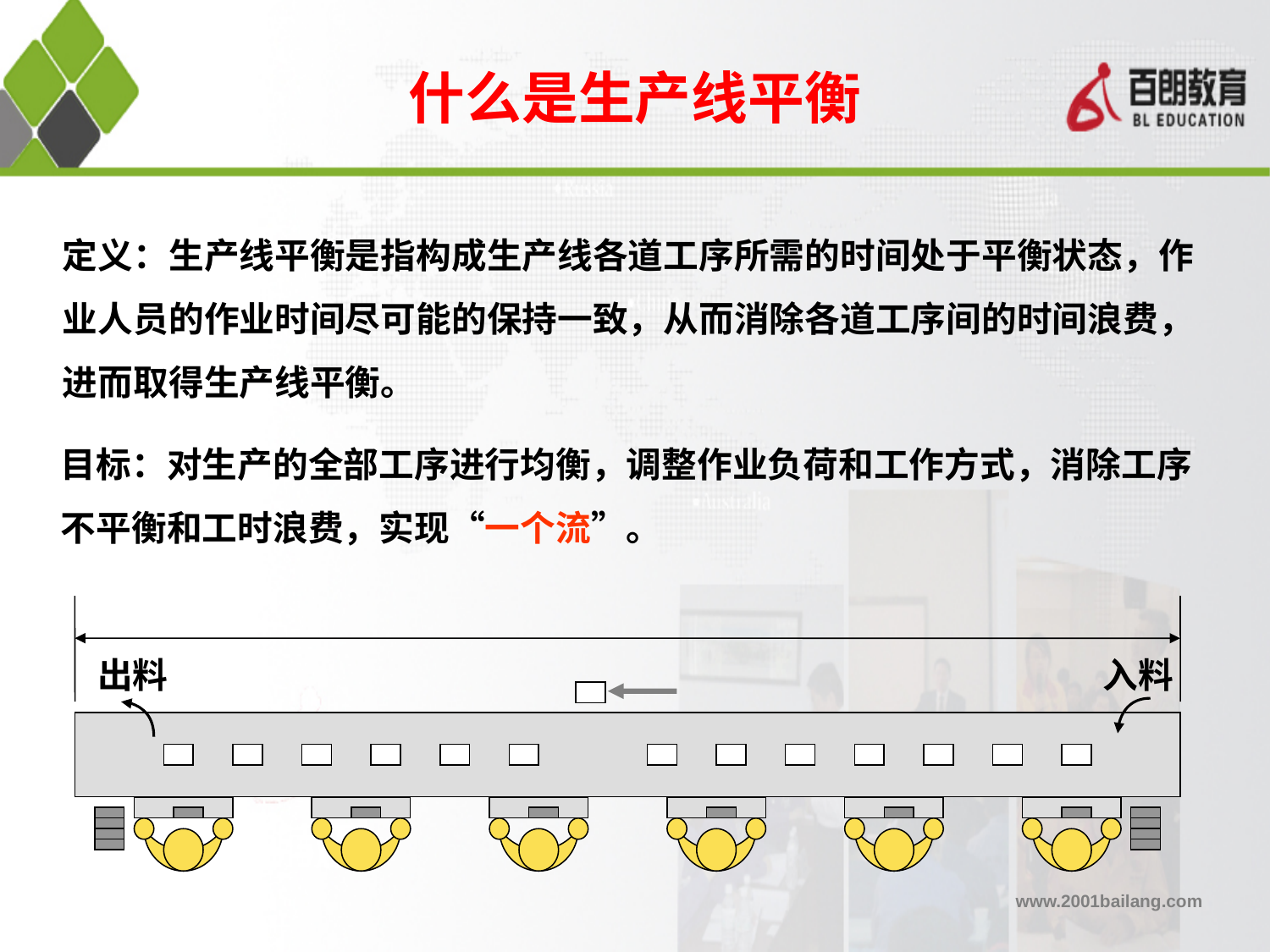

什么是生产线平衡
定义：生产线平衡是指构成生产线各道工序所需的时间处于平衡状态，作业人员的作业时间尽可能的保持一致，从而消除各道工序间的时间浪费，进而取得生产线平衡。
目标：对生产的全部工序进行均衡，调整作业负荷和工作方式，消除工序不平衡和工时浪费，实现“一个流”。

出料
入料